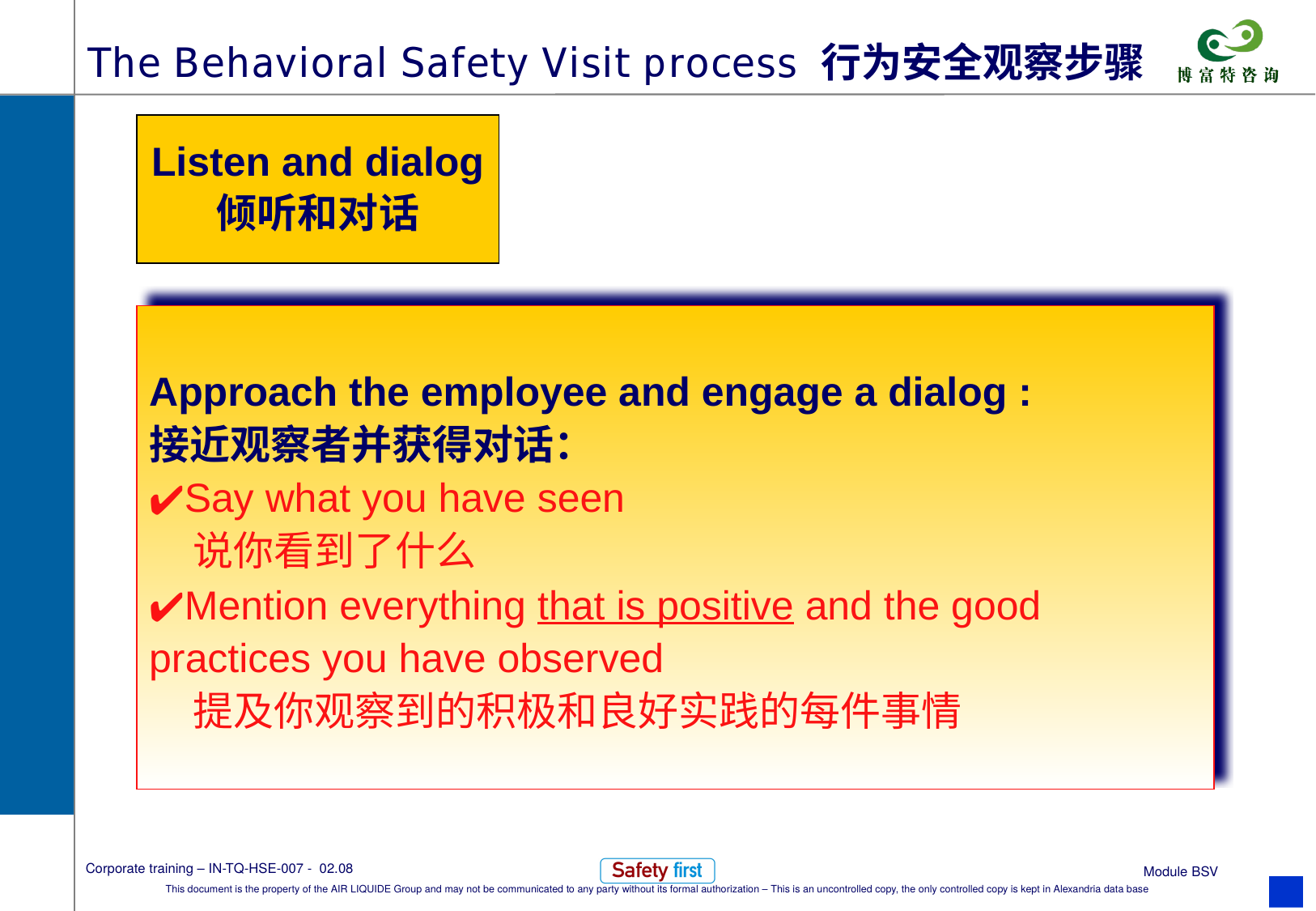

# The Behavioral Safety Visit process 行为安全观察步骤
Listen and dialog
倾听和对话

Approach the employee and engage a dialog :
接近观察者并获得对话：
Say what you have seen
   说你看到了什么
Mention everything that is positive and the good practices you have observed
   提及你观察到的积极和良好实践的每件事情

15